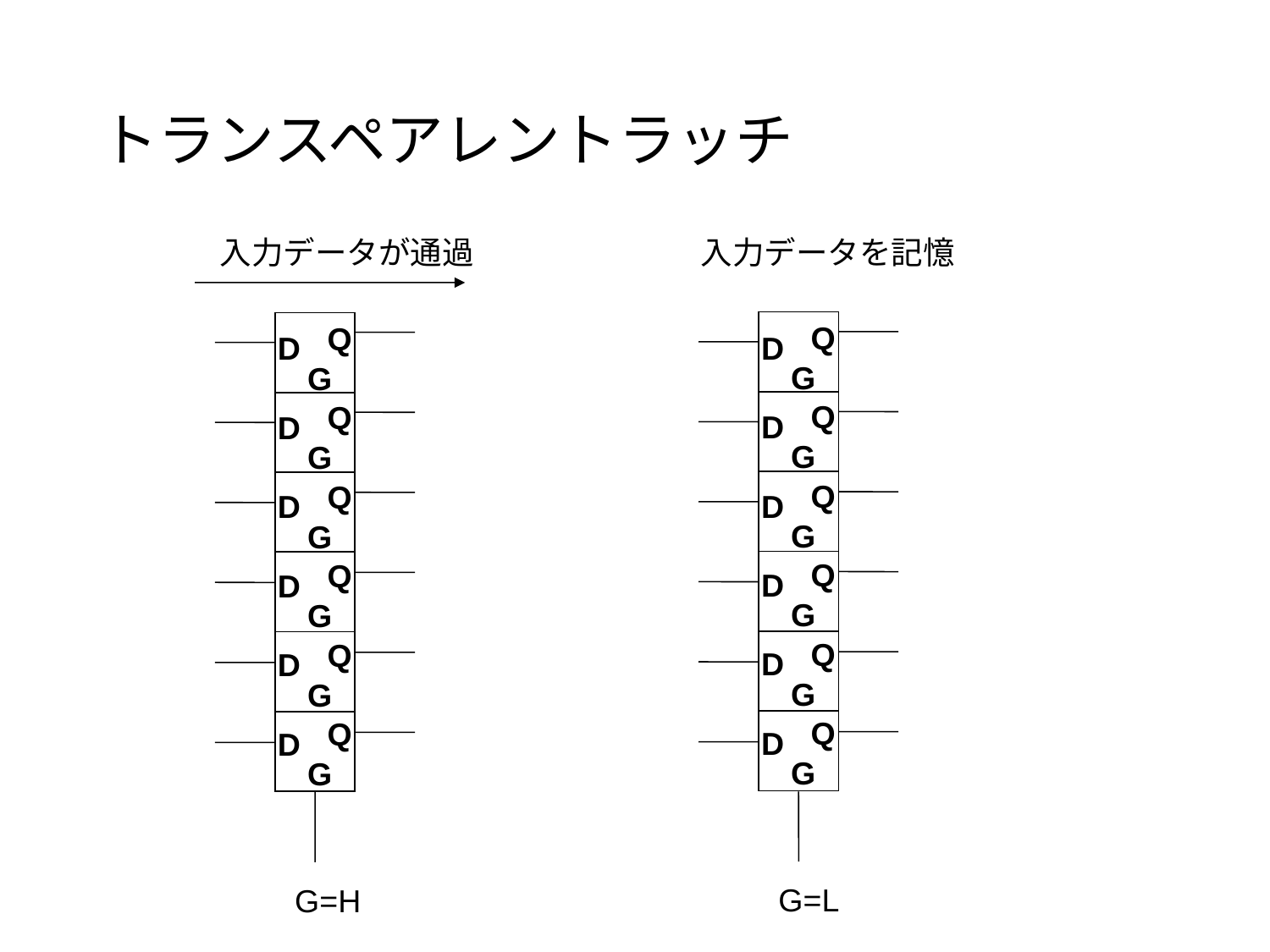

# トランスペアレントラッチ
入力データを記憶
入力データが通過

Q

Q
D
D

G
G
Q
Q

D
D

G
G
Q
Q

D
D

G
G
Q
Q

D
D

G
G
Q
Q

D
D

G
G
Q
Q

D
D

G
G

G=L
G=H